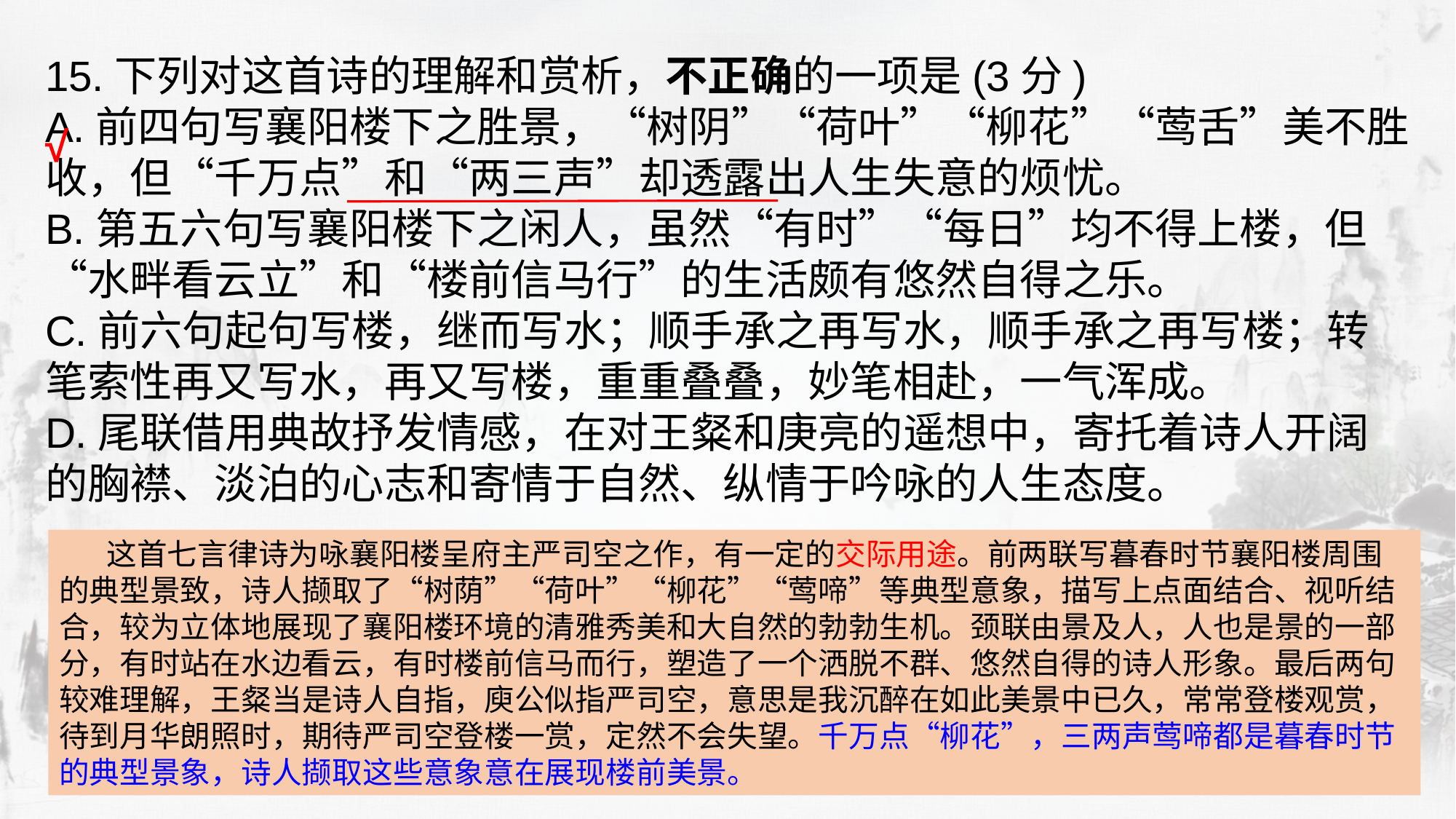

15.下列对这首诗的理解和赏析，不正确的一项是(3分)
A.前四句写襄阳楼下之胜景，“树阴”“荷叶”“柳花”“莺舌”美不胜收，但“千万点”和“两三声”却透露出人生失意的烦忧。
B.第五六句写襄阳楼下之闲人，虽然“有时”“每日”均不得上楼，但“水畔看云立”和“楼前信马行”的生活颇有悠然自得之乐。
C.前六句起句写楼，继而写水；顺手承之再写水，顺手承之再写楼；转笔索性再又写水，再又写楼，重重叠叠，妙笔相赴，一气浑成。
D.尾联借用典故抒发情感，在对王粲和庚亮的遥想中，寄托着诗人开阔的胸襟、淡泊的心志和寄情于自然、纵情于吟咏的人生态度。
√
      这首七言律诗为咏襄阳楼呈府主严司空之作，有一定的交际用途。前两联写暮春时节襄阳楼周围的典型景致，诗人撷取了“树荫”“荷叶”“柳花”“莺啼”等典型意象，描写上点面结合、视听结合，较为立体地展现了襄阳楼环境的清雅秀美和大自然的勃勃生机。颈联由景及人，人也是景的一部分，有时站在水边看云，有时楼前信马而行，塑造了一个洒脱不群、悠然自得的诗人形象。最后两句较难理解，王粲当是诗人自指，庾公似指严司空，意思是我沉醉在如此美景中已久，常常登楼观赏，待到月华朗照时，期待严司空登楼一赏，定然不会失望。千万点“柳花”，三两声莺啼都是暮春时节的典型景象，诗人撷取这些意象意在展现楼前美景。